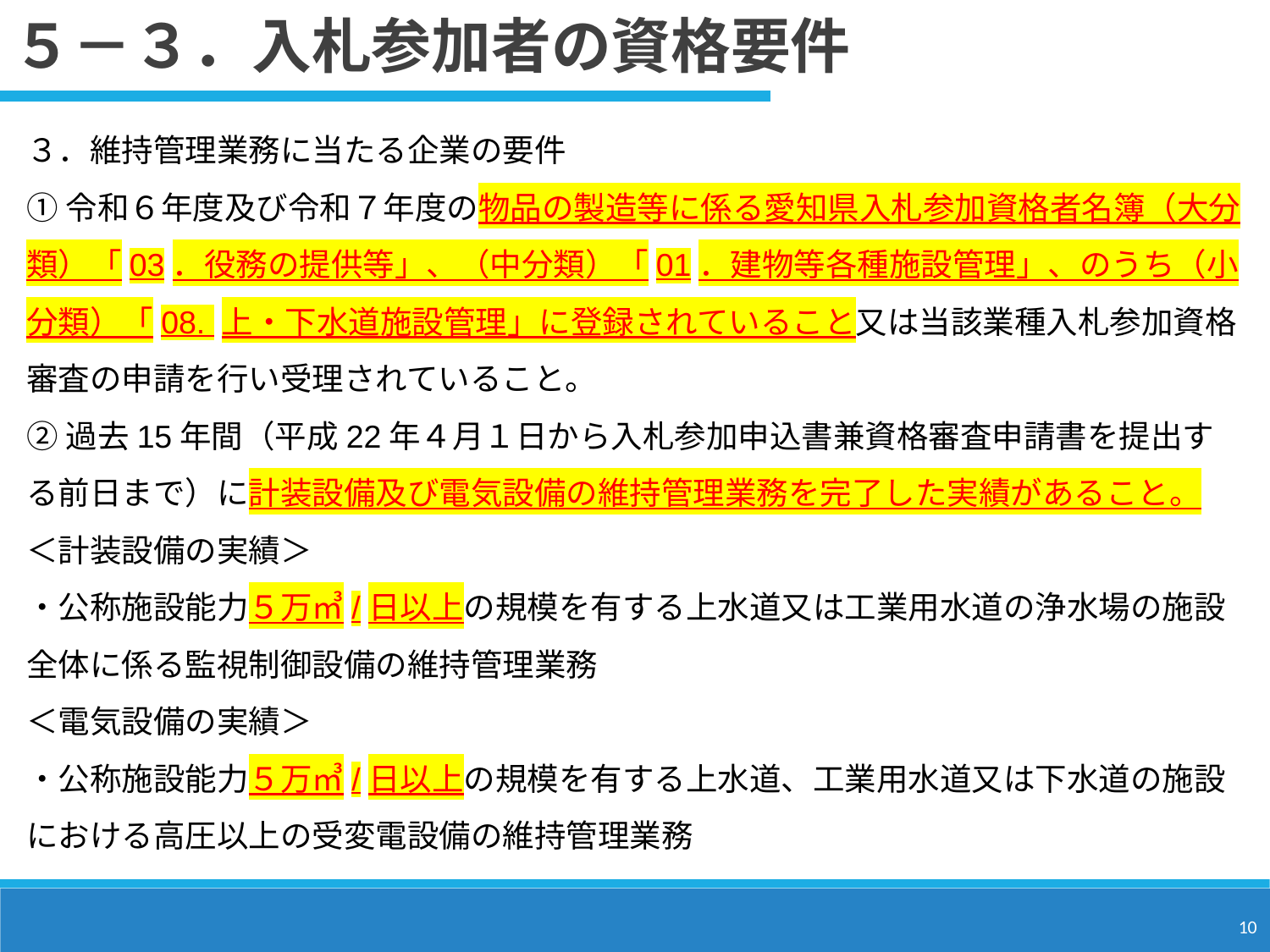

５－３．入札参加者の資格要件
３．維持管理業務に当たる企業の要件
①令和６年度及び令和７年度の物品の製造等に係る愛知県入札参加資格者名簿（大分類）「03．役務の提供等」、（中分類）「01．建物等各種施設管理」、のうち（小分類）「08. 上・下水道施設管理」に登録されていること又は当該業種入札参加資格審査の申請を行い受理されていること。
②過去15年間（平成22年４月１日から入札参加申込書兼資格審査申請書を提出する前日まで）に計装設備及び電気設備の維持管理業務を完了した実績があること。
＜計装設備の実績＞
・公称施設能力５万㎥/日以上の規模を有する上水道又は工業用水道の浄水場の施設全体に係る監視制御設備の維持管理業務
＜電気設備の実績＞
・公称施設能力５万㎥/日以上の規模を有する上水道、工業用水道又は下水道の施設における高圧以上の受変電設備の維持管理業務
10